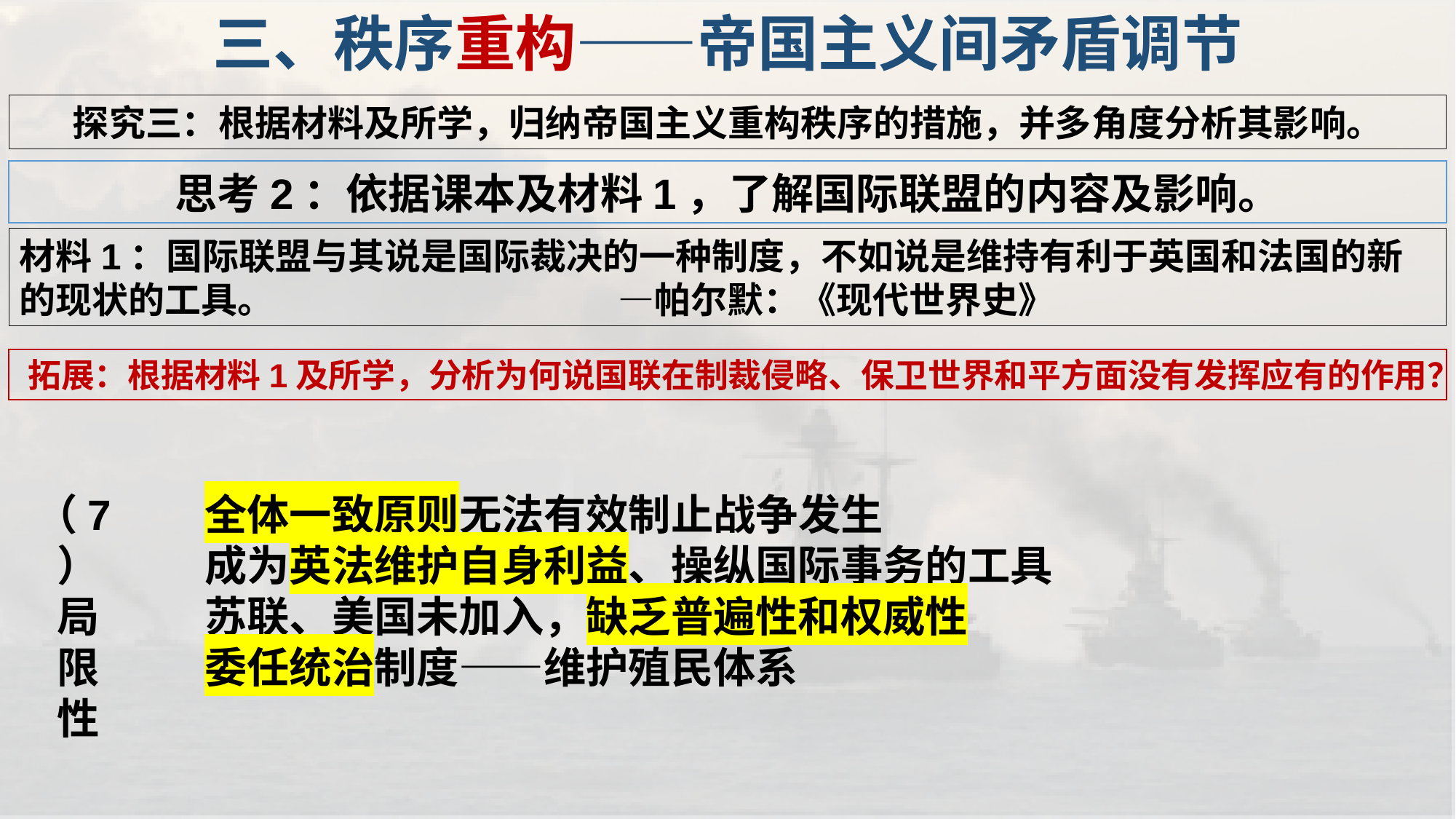

三、秩序重构——帝国主义间矛盾调节
探究三：根据材料及所学，归纳帝国主义重构秩序的措施，并多角度分析其影响。
思考2：依据课本及材料1，了解国际联盟的内容及影响。
材料1：国际联盟与其说是国际裁决的一种制度，不如说是维持有利于英国和法国的新的现状的工具。                                          —帕尔默：《现代世界史》
拓展：根据材料1及所学，分析为何说国联在制裁侵略、保卫世界和平方面没有发挥应有的作用？
（7）
局
限
性
全体一致原则无法有效制止战争发生
成为英法维护自身利益、操纵国际事务的工具
苏联、美国未加入，缺乏普遍性和权威性
委任统治制度——维护殖民体系